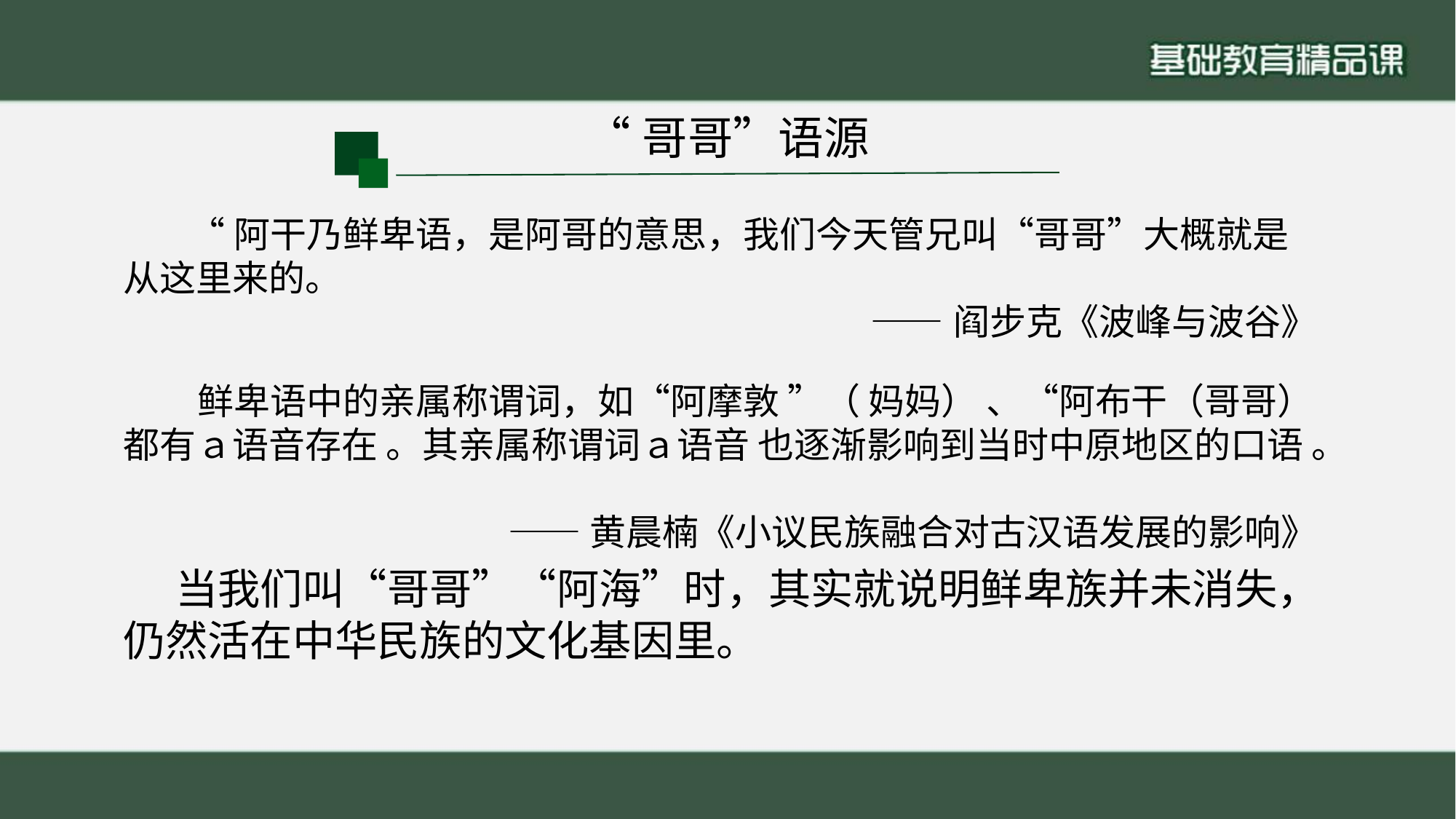

“哥哥”语源

        “阿干乃鲜卑语，是阿哥的意思，我们今天管兄叫“哥哥”大概就是从这里来的。
                                      ——阎步克《波峰与波谷》
        鲜卑语中的亲属称谓词，如“阿摩敦 ”（ 妈妈） 、“阿布干（哥哥）都有ａ语音存在 。其亲属称谓词ａ语音 也逐渐影响到当时中原地区的口语 。
            ——黄晨楠《小议民族融合对古汉语发展的影响》
    当我们叫“哥哥”“阿海”时，其实就说明鲜卑族并未消失，仍然活在中华民族的文化基因里。